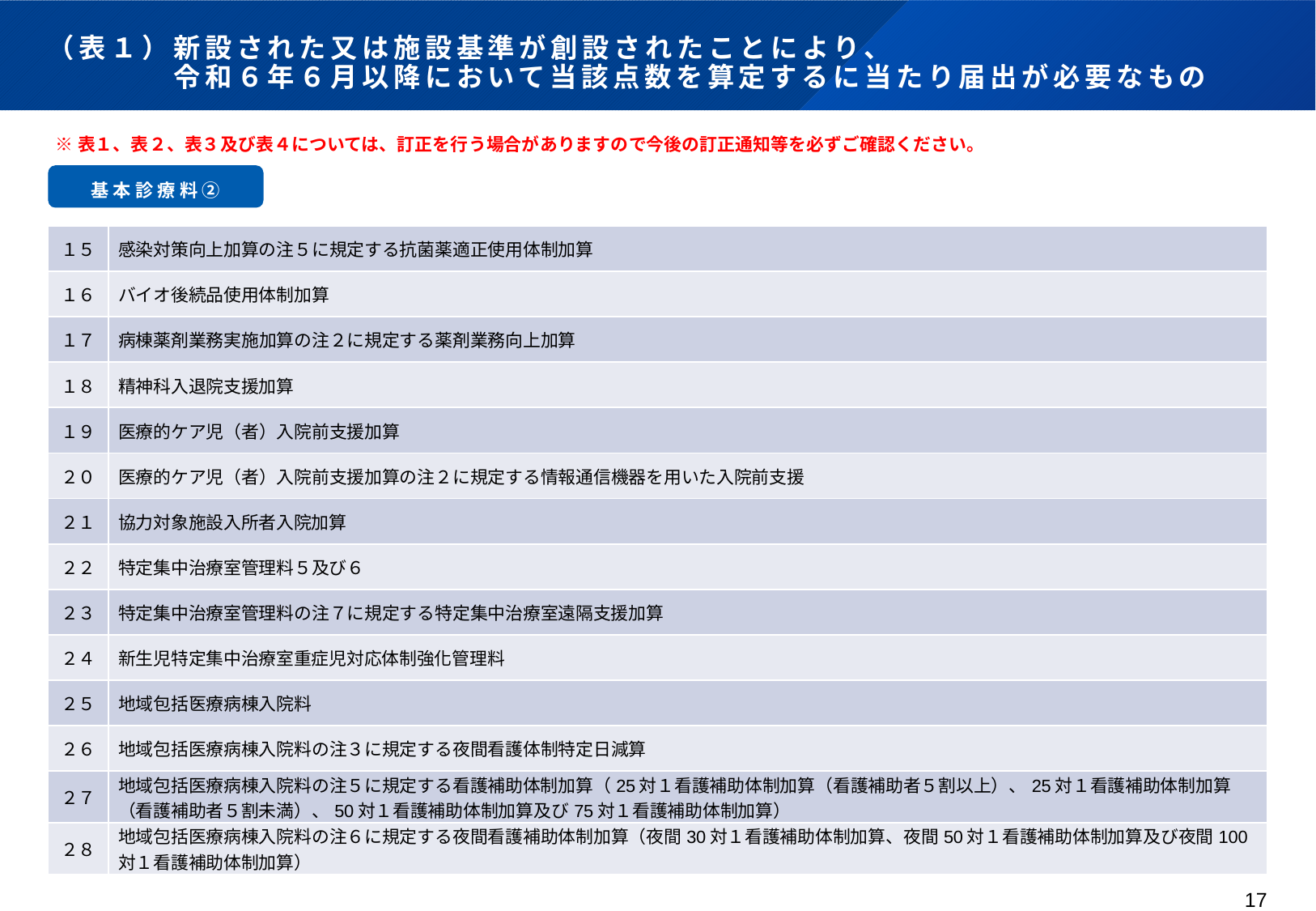

# （表１）新設された又は施設基準が創設されたことにより、 　　　　令和６年６月以降において当該点数を算定するに当たり届出が必要なもの
※表１、表２、表３及び表４については、訂正を行う場合がありますので今後の訂正通知等を必ずご確認ください。
基本診療料②
| １５ | 感染対策向上加算の注５に規定する抗菌薬適正使用体制加算 |
| --- | --- |
| １６ | バイオ後続品使用体制加算 |
| １７ | 病棟薬剤業務実施加算の注２に規定する薬剤業務向上加算 |
| １８ | 精神科入退院支援加算 |
| １９ | 医療的ケア児（者）入院前支援加算 |
| ２０ | 医療的ケア児（者）入院前支援加算の注２に規定する情報通信機器を用いた入院前支援 |
| ２１ | 協力対象施設入所者入院加算 |
| ２２ | 特定集中治療室管理料５及び６ |
| ２３ | 特定集中治療室管理料の注７に規定する特定集中治療室遠隔支援加算 |
| ２４ | 新生児特定集中治療室重症児対応体制強化管理料 |
| ２５ | 地域包括医療病棟入院料 |
| ２６ | 地域包括医療病棟入院料の注３に規定する夜間看護体制特定日減算 |
| ２７ | 地域包括医療病棟入院料の注５に規定する看護補助体制加算（25対１看護補助体制加算（看護補助者５割以上）、25対１看護補助体制加算（看護補助者５割未満）、50対１看護補助体制加算及び75対１看護補助体制加算） |
| ２８ | 地域包括医療病棟入院料の注６に規定する夜間看護補助体制加算（夜間30対１看護補助体制加算、夜間50対１看護補助体制加算及び夜間100対１看護補助体制加算） |
17